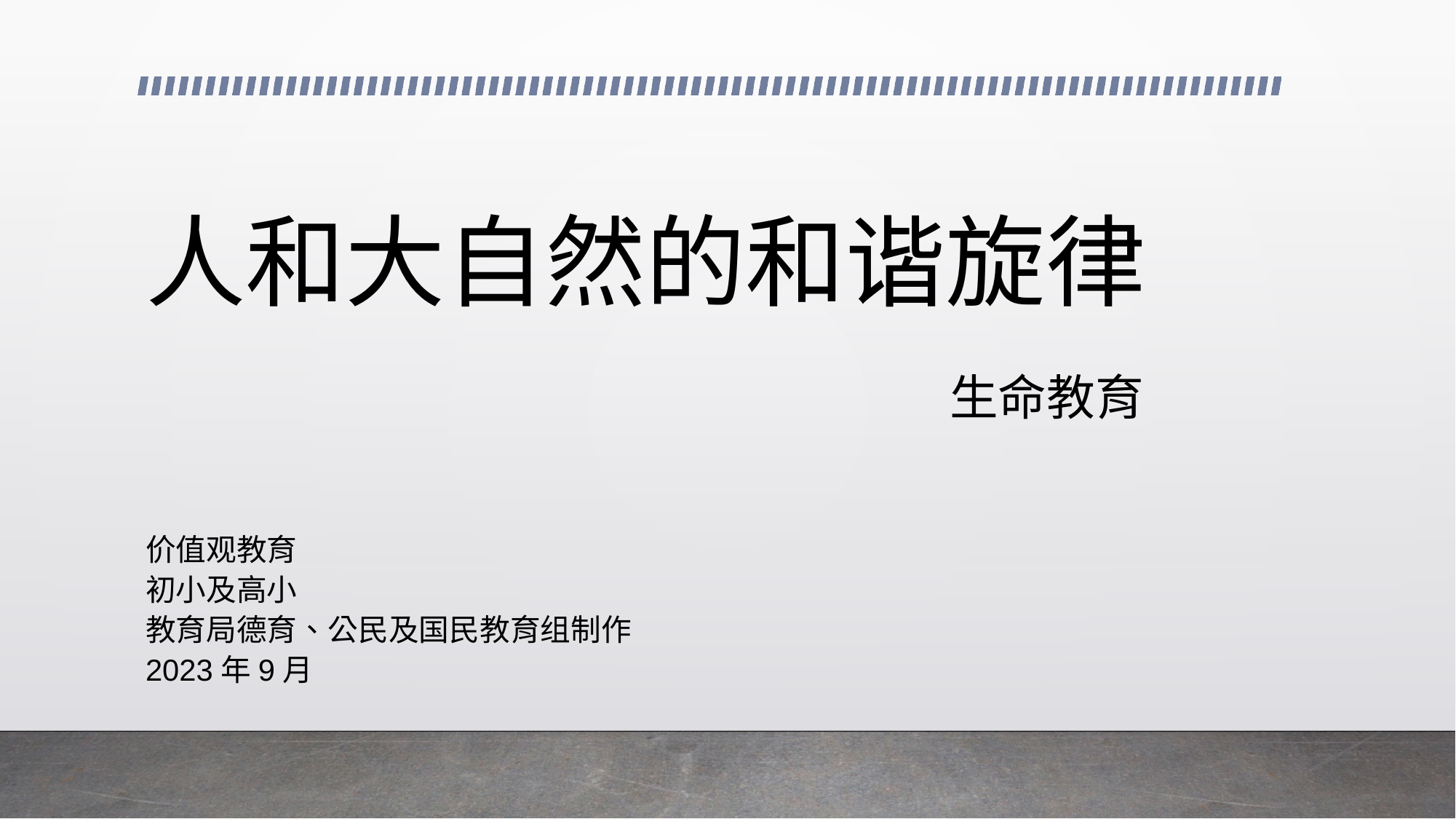

# 人和大自然的和谐旋律 生命教育
价值观教育
初小及高小
教育局德育、公民及国民教育组制作
2023年9月